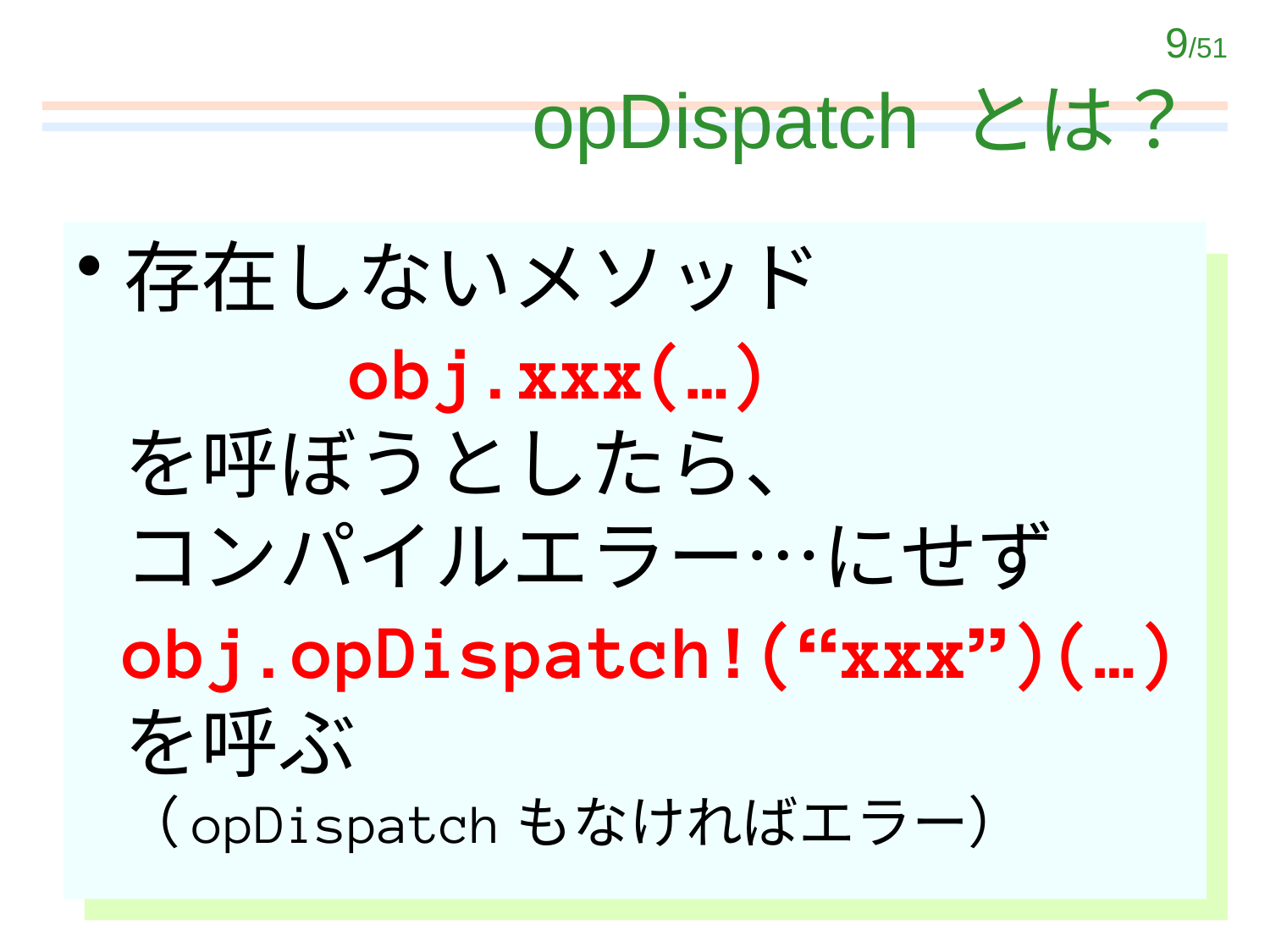

# opDispatch とは？
存在しないメソッド
            obj.xxx(…)
を呼ぼうとしたら、
コンパイルエラー…にせずobj.opDispatch!(“xxx”)(…)
を呼ぶ
（opDispatchもなければエラー）